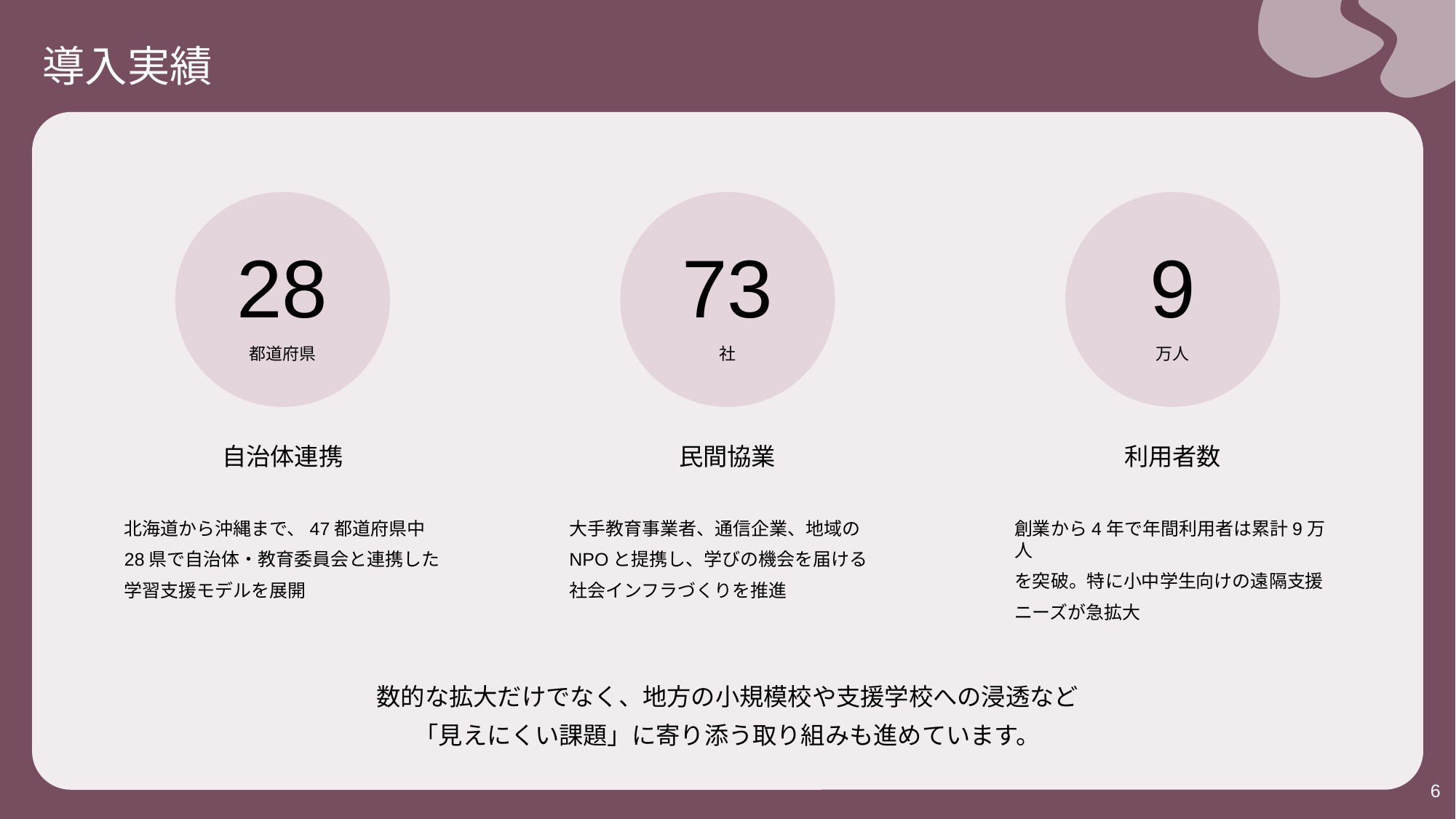

導入実績

28
都道府県
自治体連携
北海道から沖縄まで、47都道府県中
28県で自治体・教育委員会と連携した
学習支援モデルを展開
73
社
民間協業
大手教育事業者、通信企業、地域の
NPOと提携し、学びの機会を届ける
社会インフラづくりを推進
9
万人
利用者数
創業から4年で年間利用者は累計9万人
を突破。特に小中学生向けの遠隔支援
ニーズが急拡大
数的な拡大だけでなく、地方の小規模校や支援学校への浸透など
「見えにくい課題」に寄り添う取り組みも進めています。
6